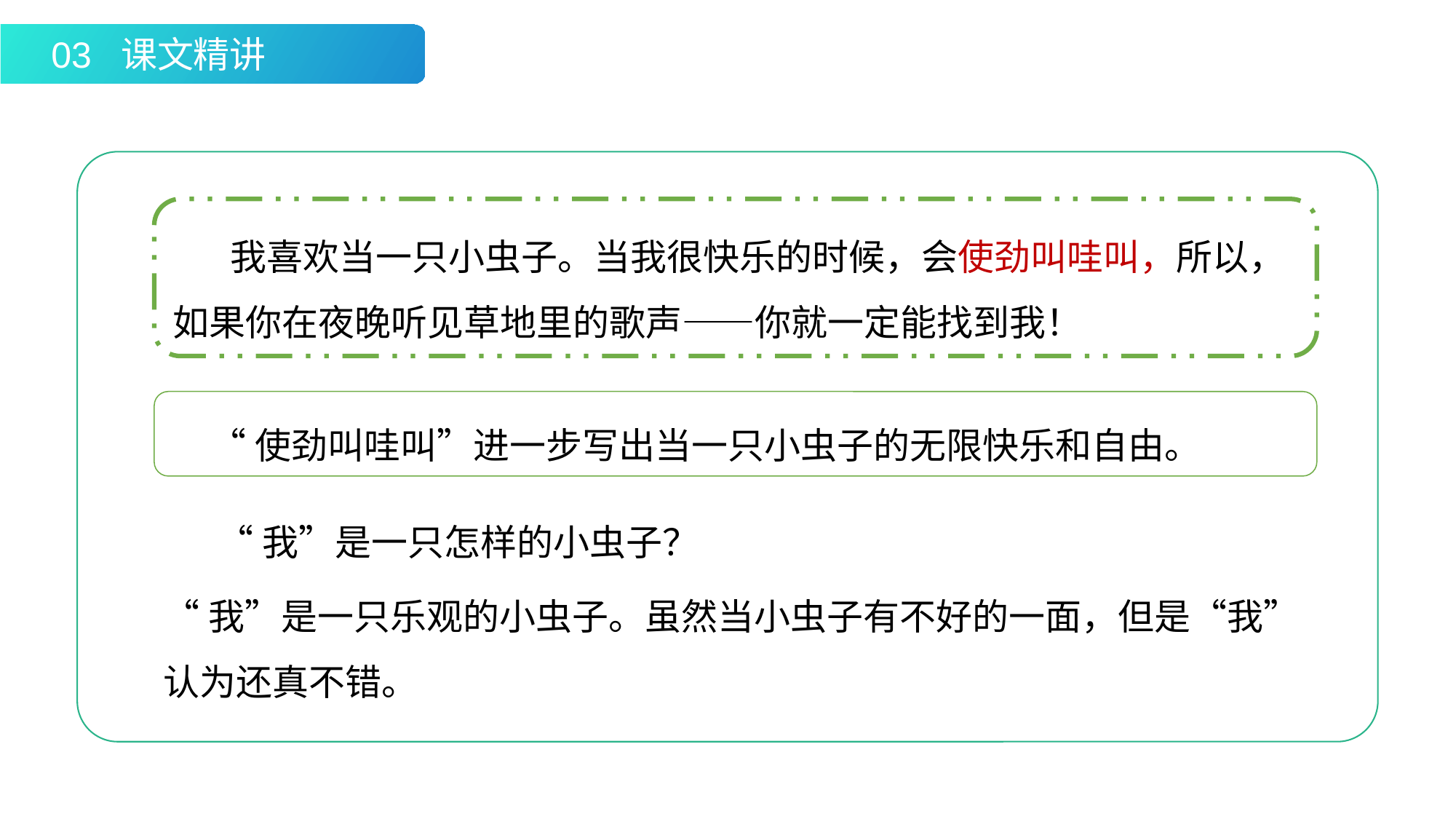

03  课文精讲
      我喜欢当一只小虫子。当我很快乐的时候，会使劲叫哇叫，所以，如果你在夜晚听见草地里的歌声——你就一定能找到我！
     “使劲叫哇叫”进一步写出当一只小虫子的无限快乐和自由。
“我”是一只怎样的小虫子？
“我”是一只乐观的小虫子。虽然当小虫子有不好的一面，但是“我”认为还真不错。